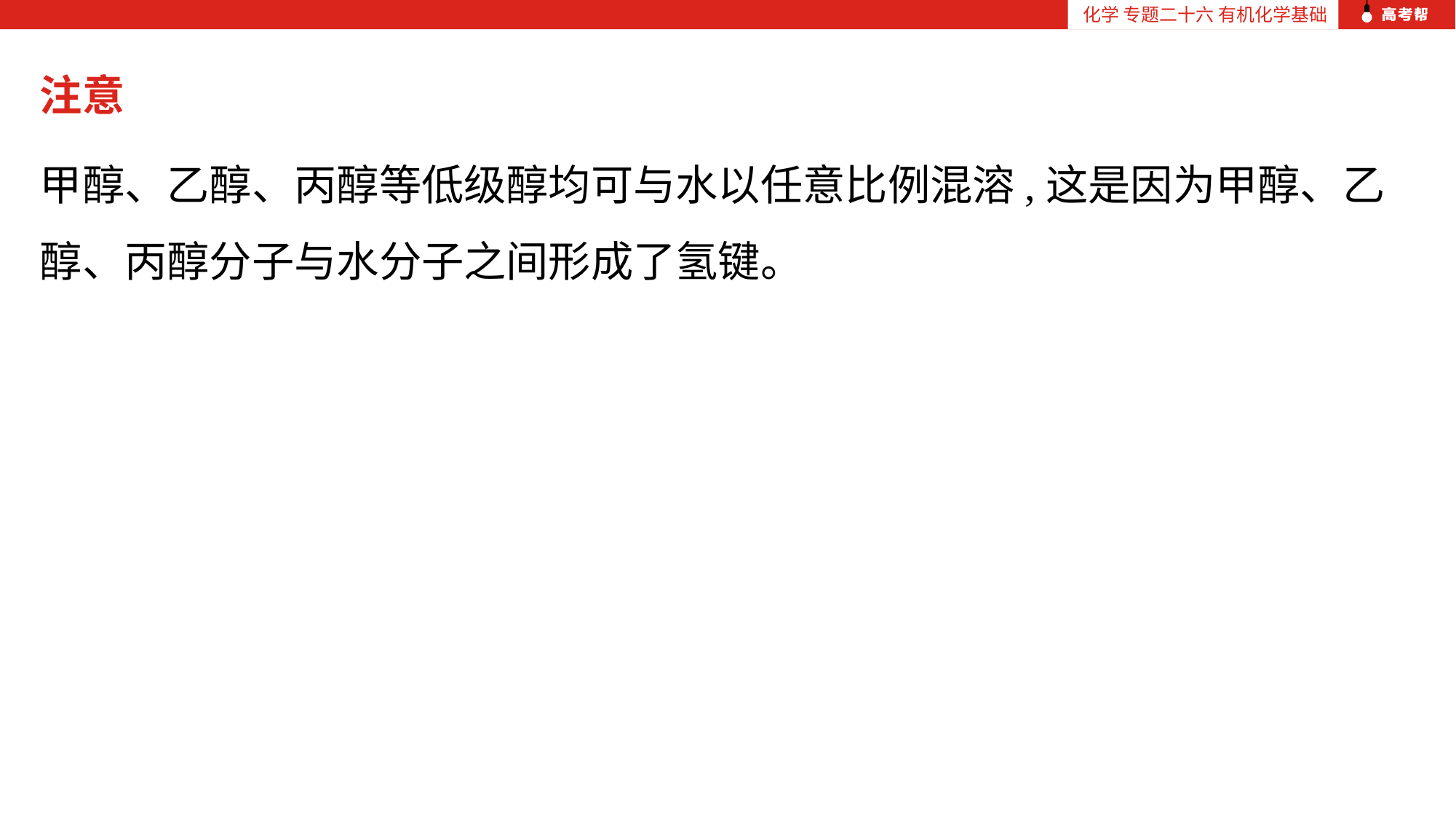

化学 专题二十六 有机化学基础
注意
甲醇、乙醇、丙醇等低级醇均可与水以任意比例混溶,这是因为甲醇、乙醇、丙醇分子与水分子之间形成了氢键。